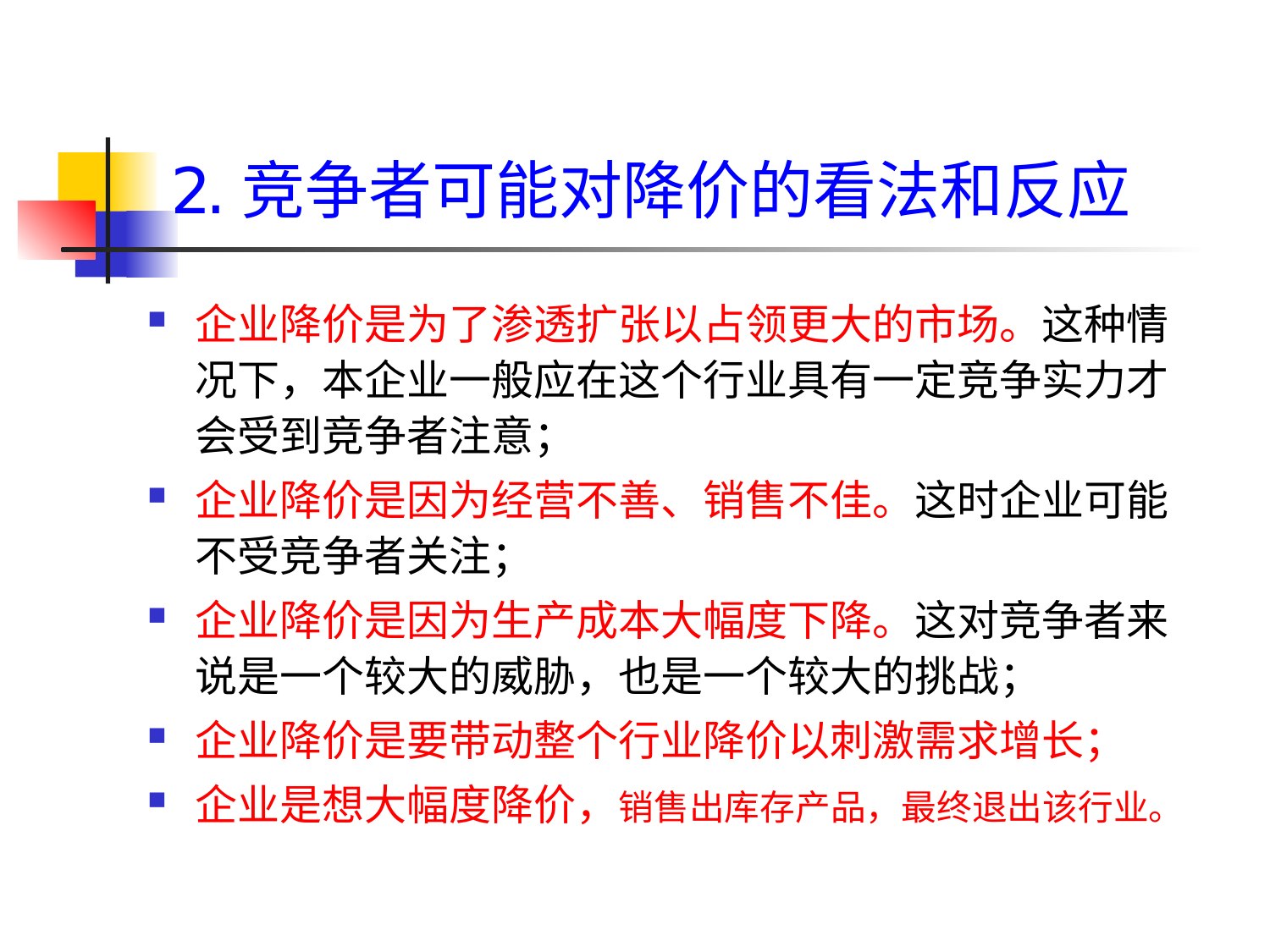

# 2.竞争者可能对降价的看法和反应
企业降价是为了渗透扩张以占领更大的市场。这种情况下，本企业一般应在这个行业具有一定竞争实力才会受到竞争者注意；
企业降价是因为经营不善、销售不佳。这时企业可能不受竞争者关注；
企业降价是因为生产成本大幅度下降。这对竞争者来说是一个较大的威胁，也是一个较大的挑战；
企业降价是要带动整个行业降价以刺激需求增长；
企业是想大幅度降价，销售出库存产品，最终退出该行业。
73